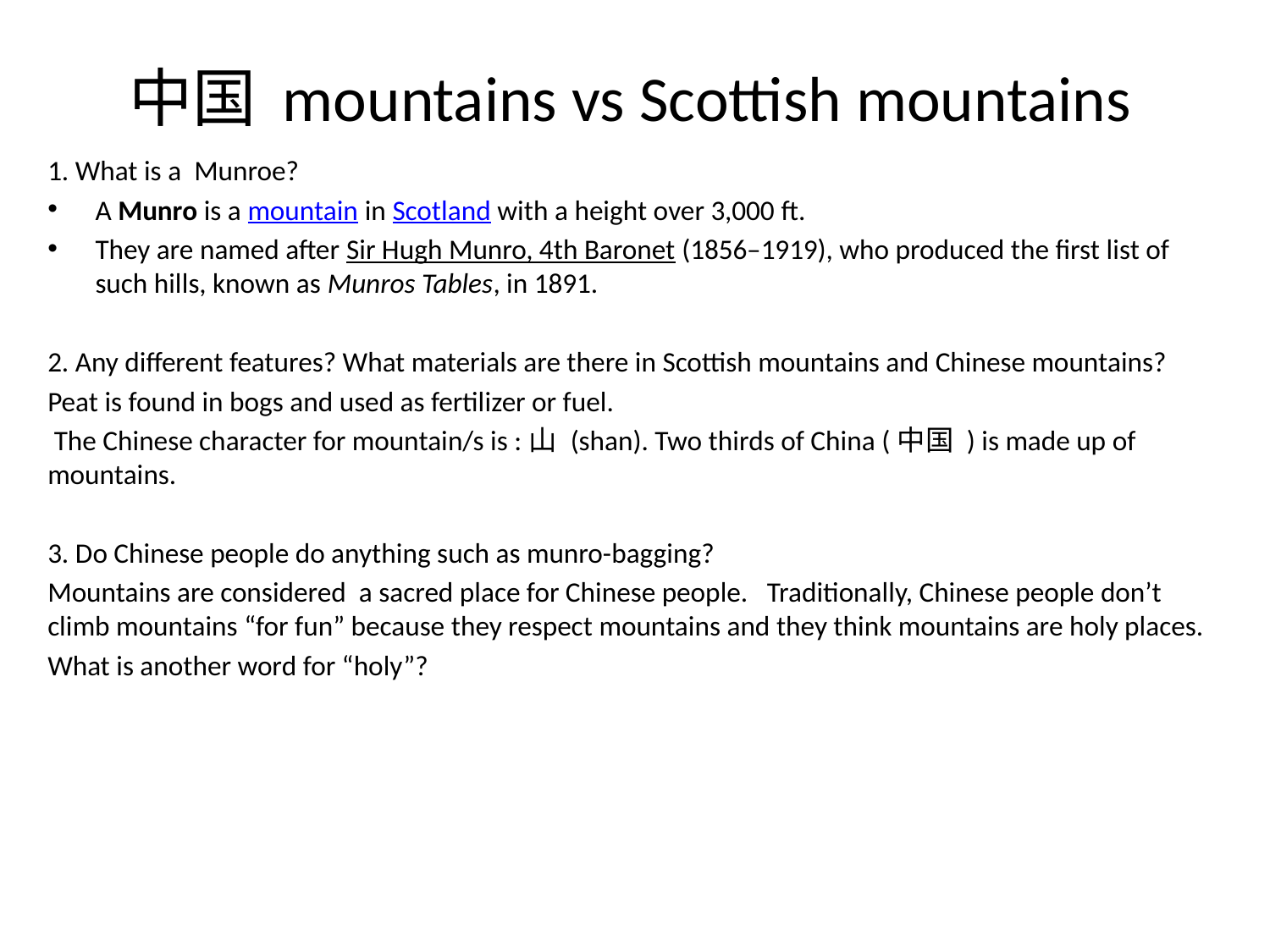

# 中国 mountains vs Scottish mountains
1. What is a  Munroe?
A Munro is a mountain in Scotland with a height over 3,000 ft.
They are named after Sir Hugh Munro, 4th Baronet (1856–1919), who produced the first list of such hills, known as Munros Tables, in 1891.

2. Any different features? What materials are there in Scottish mountains and Chinese mountains?
Peat is found in bogs and used as fertilizer or fuel.
 The Chinese character for mountain/s is :山 (shan). Two thirds of China (中国 ) is made up of mountains.

3. Do Chinese people do anything such as munro-bagging?
Mountains are considered  a sacred place for Chinese people.   Traditionally, Chinese people don’t climb mountains “for fun” because they respect mountains and they think mountains are holy places.
What is another word for “holy”?